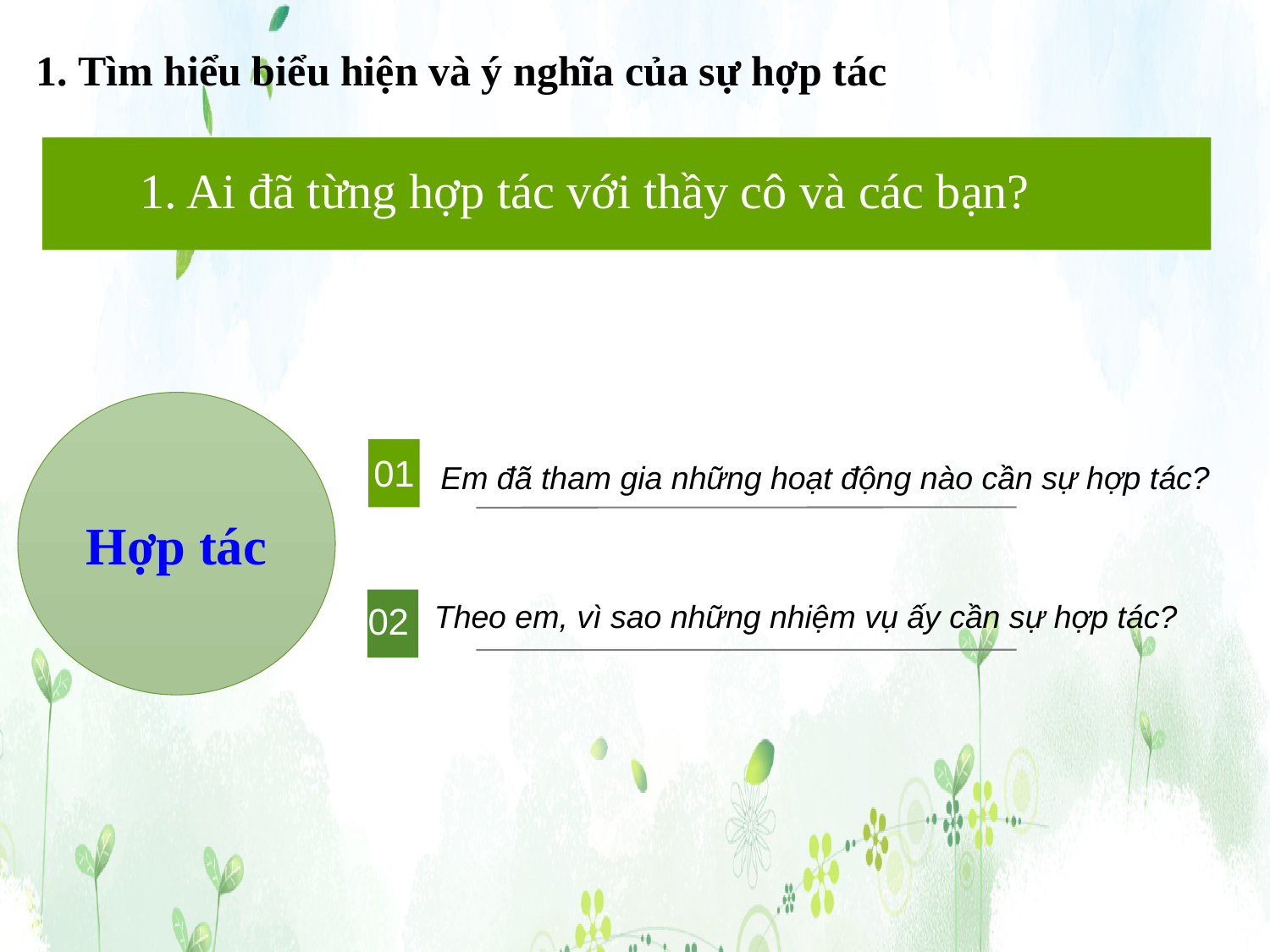

# 1. Tìm hiểu biểu hiện và ý nghĩa của sự hợp tác

1. Ai đã từng hợp tác với thầy cô và các bạn?

。
Hợp tác

01
Em đã tham gia những hoạt động nào cần sự hợp tác?
Theo em, vì sao những nhiệm vụ ấy cần sự hợp tác?
02

0.5 秒延迟符，无
意义，可删除.